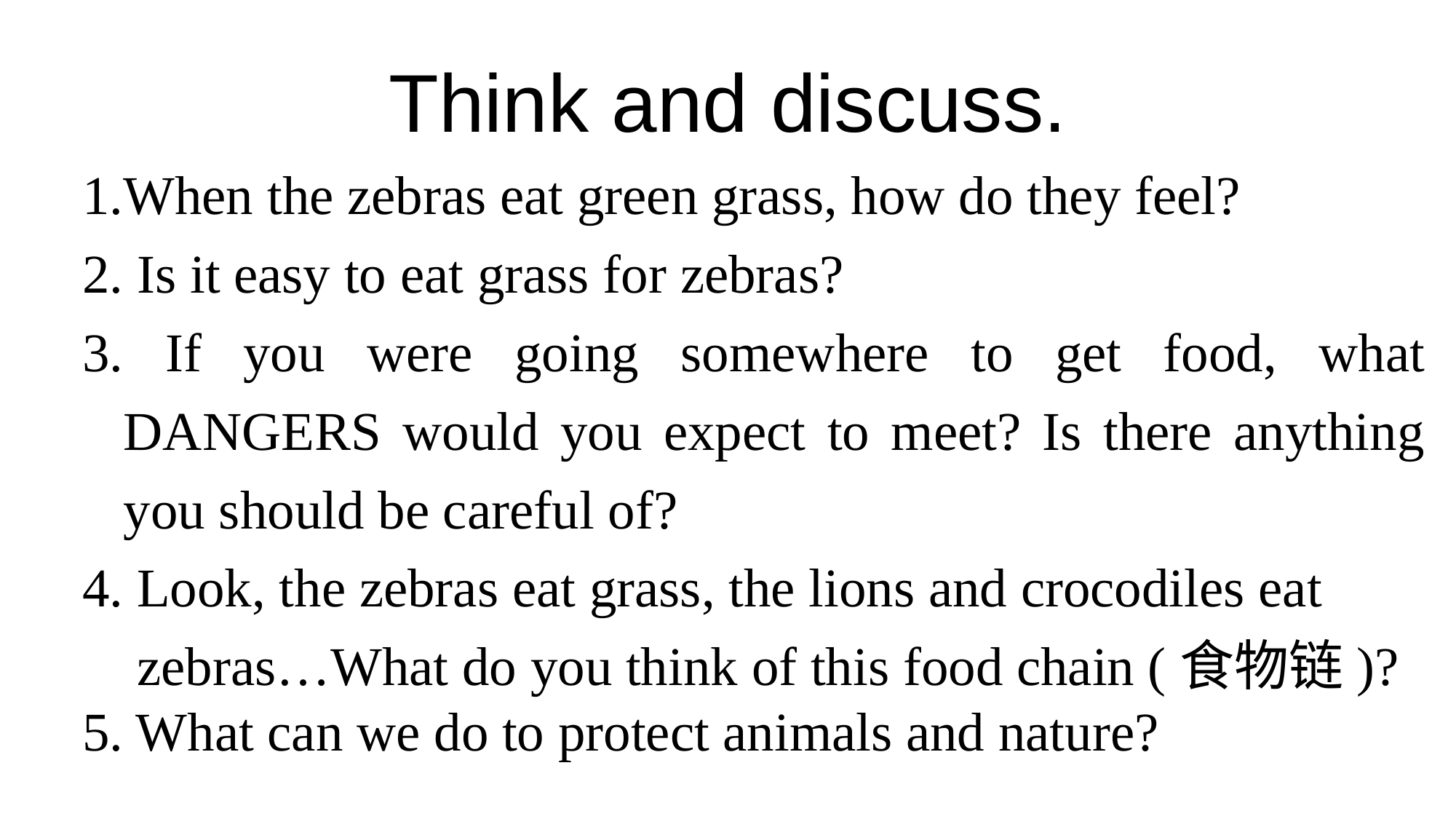

Think and discuss.
When the zebras eat green grass, how do they feel?
 Is it easy to eat grass for zebras?
 If you were going somewhere to get food, what DANGERS would you expect to meet? Is there anything you should be careful of?
4. Look, the zebras eat grass, the lions and crocodiles eat
    zebras…What do you think of this food chain (食物链)?
5. What can we do to protect animals and nature?